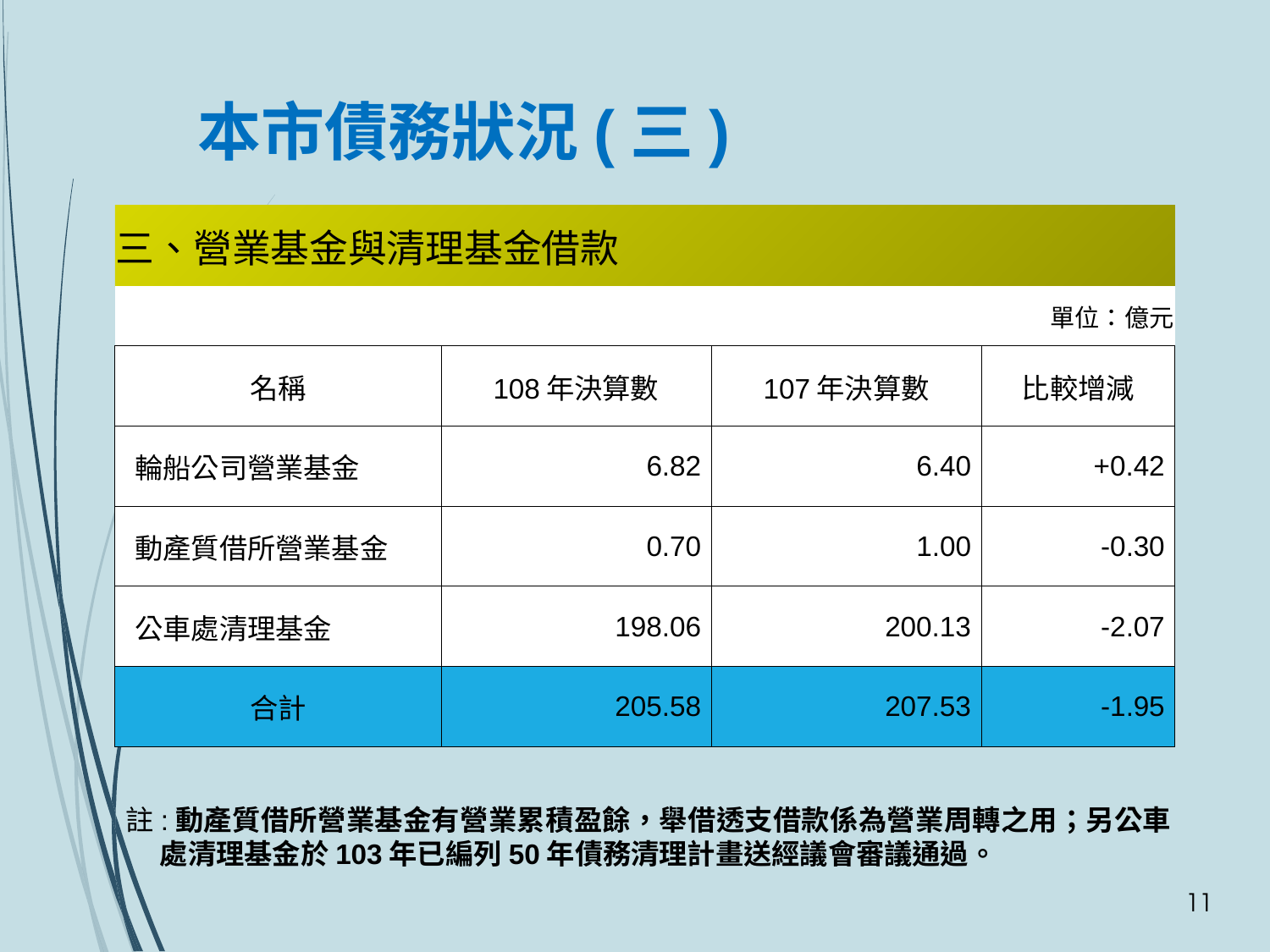

# 本市債務狀況(三)
| 三、營業基金與清理基金借款 |  |  |  |
| --- | --- | --- | --- |
|  | 單位：億元 |  |  |
| 名稱 | 108年決算數 | 107年決算數 | 比較增減 |
| 輪船公司營業基金 | 6.82 | 6.40 | +0.42 |
| 動產質借所營業基金 | 0.70 | 1.00 | -0.30 |
| 公車處清理基金 | 198.06 | 200.13 | -2.07 |
| 合計 | 205.58 | 207.53 | -1.95 |
註:動產質借所營業基金有營業累積盈餘，舉借透支借款係為營業周轉之用；另公車處清理基金於103年已編列50年債務清理計畫送經議會審議通過。
11